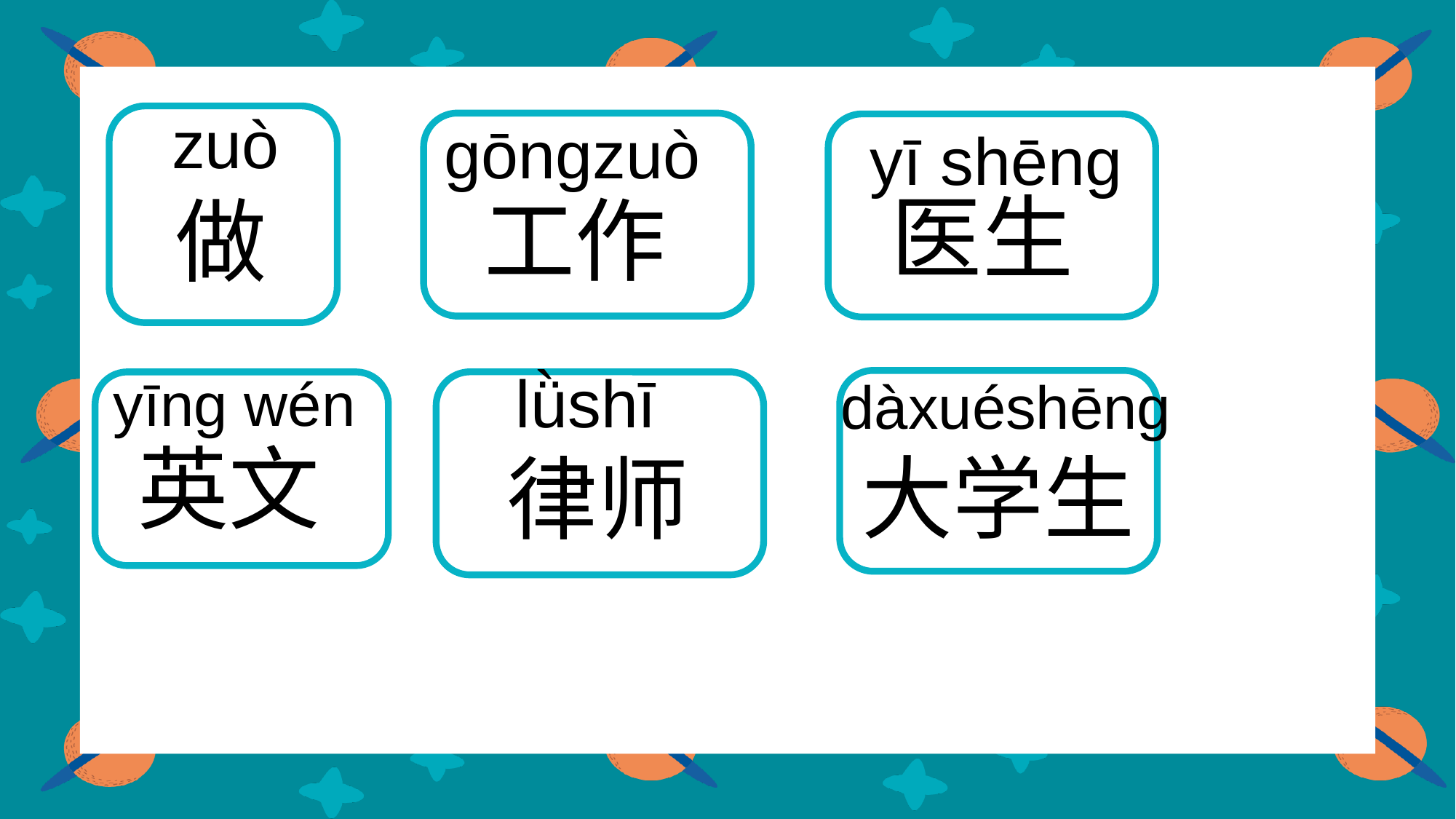

zuò

gōngzuò
yī shēng

医生
工作
做
lǜshī
yīng wén
dàxuéshēng

英文
大学生
律师